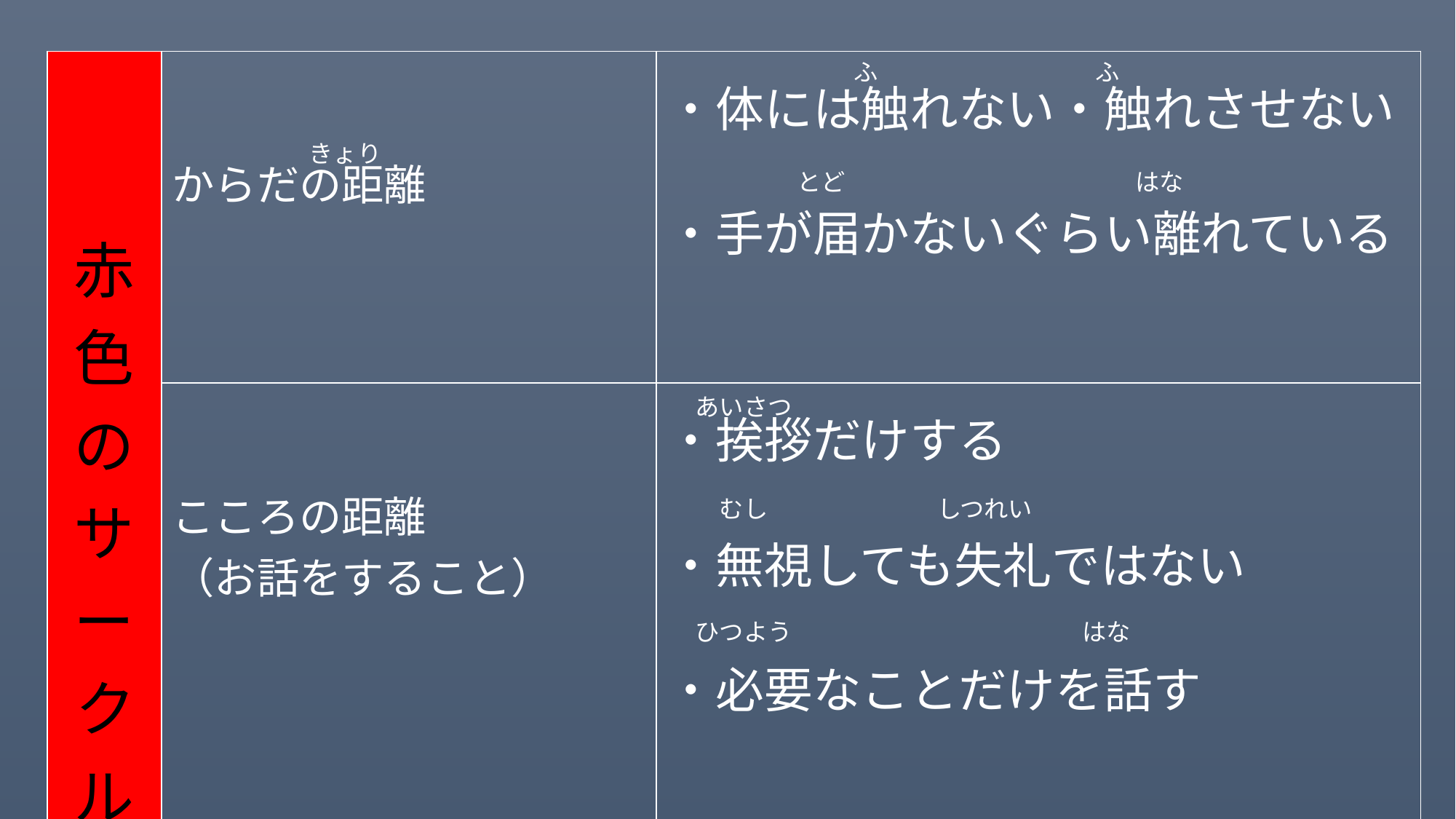

| 赤色のサークル | からだの距離 | ・体には触れない・触れさせない ・手が届かないぐらい離れている |
| --- | --- | --- |
|  | こころの距離 （お話をすること） | ・挨拶だけする ・無視しても失礼ではない ・必要なことだけを話す |
ふ　　　　　　　　　ふ
きょり
とど　　　　　　　　　　　　はな
あいさつ
　むし　　　　　　　しつれい
ひつよう　　　　　　　　　　　　はな